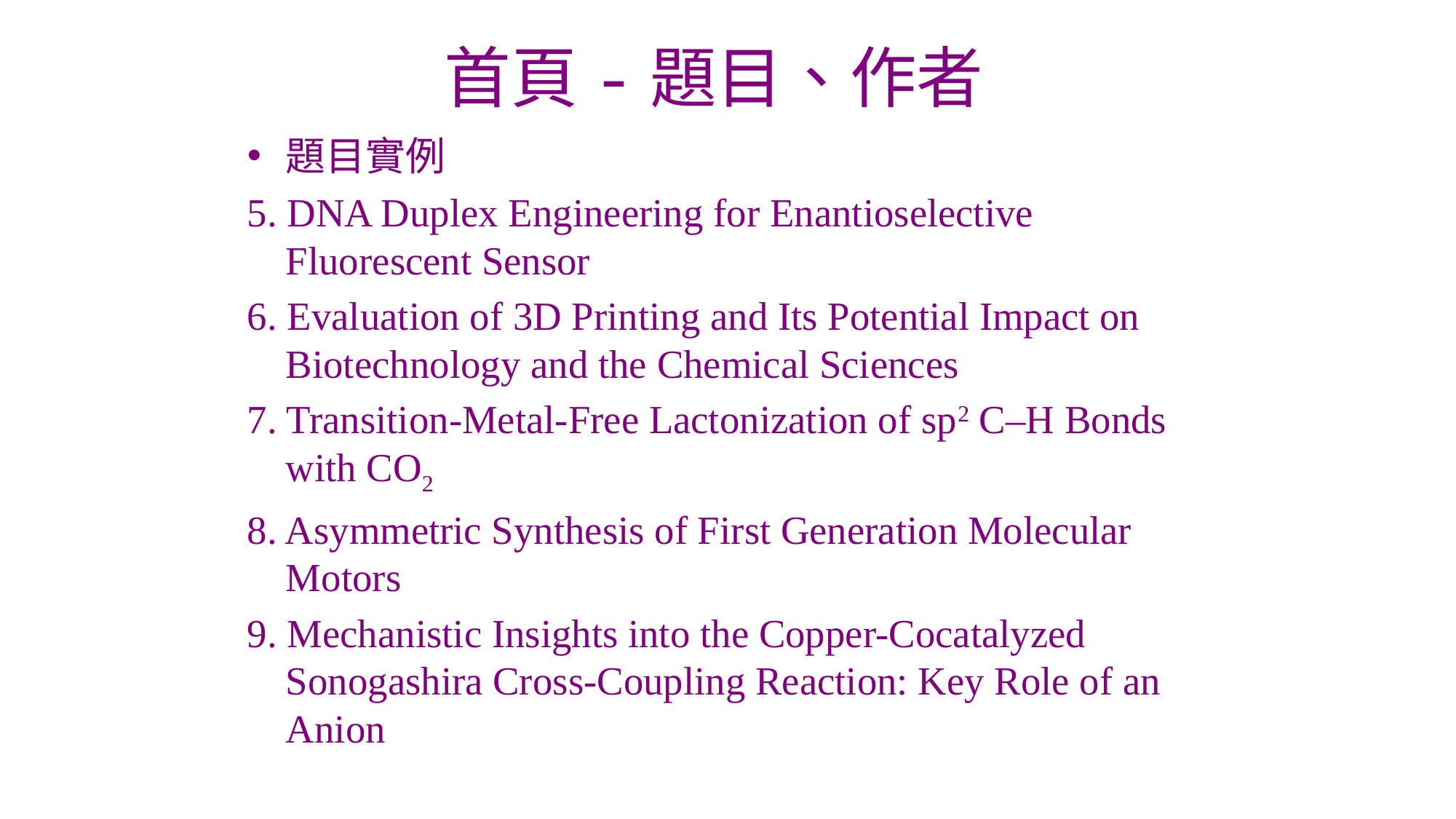

# 首頁-題目、作者
題目實例
5. DNA Duplex Engineering for Enantioselective Fluorescent Sensor
6. Evaluation of 3D Printing and Its Potential Impact on Biotechnology and the Chemical Sciences
7. Transition-Metal-Free Lactonization of sp2 C–H Bonds with CO2
8. Asymmetric Synthesis of First Generation Molecular Motors
9. Mechanistic Insights into the Copper-Cocatalyzed Sonogashira Cross-Coupling Reaction: Key Role of an Anion